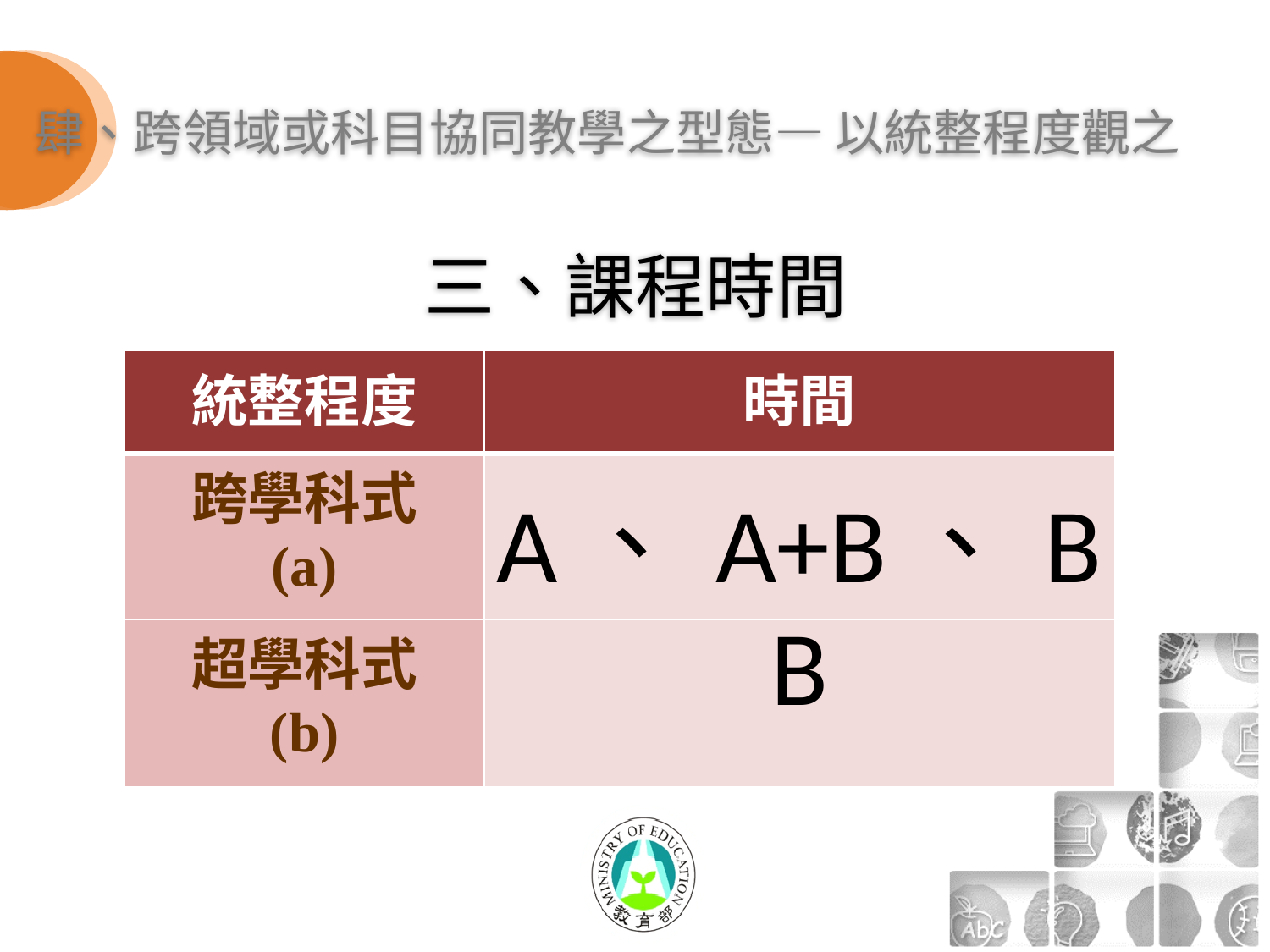

肆、跨領域或科目協同教學之型態— 以統整程度觀之
# 三、課程時間
| 統整程度 | 時間 |
| --- | --- |
| 跨學科式 (a) | A、A+B、B |
| 超學科式 (b) | B |